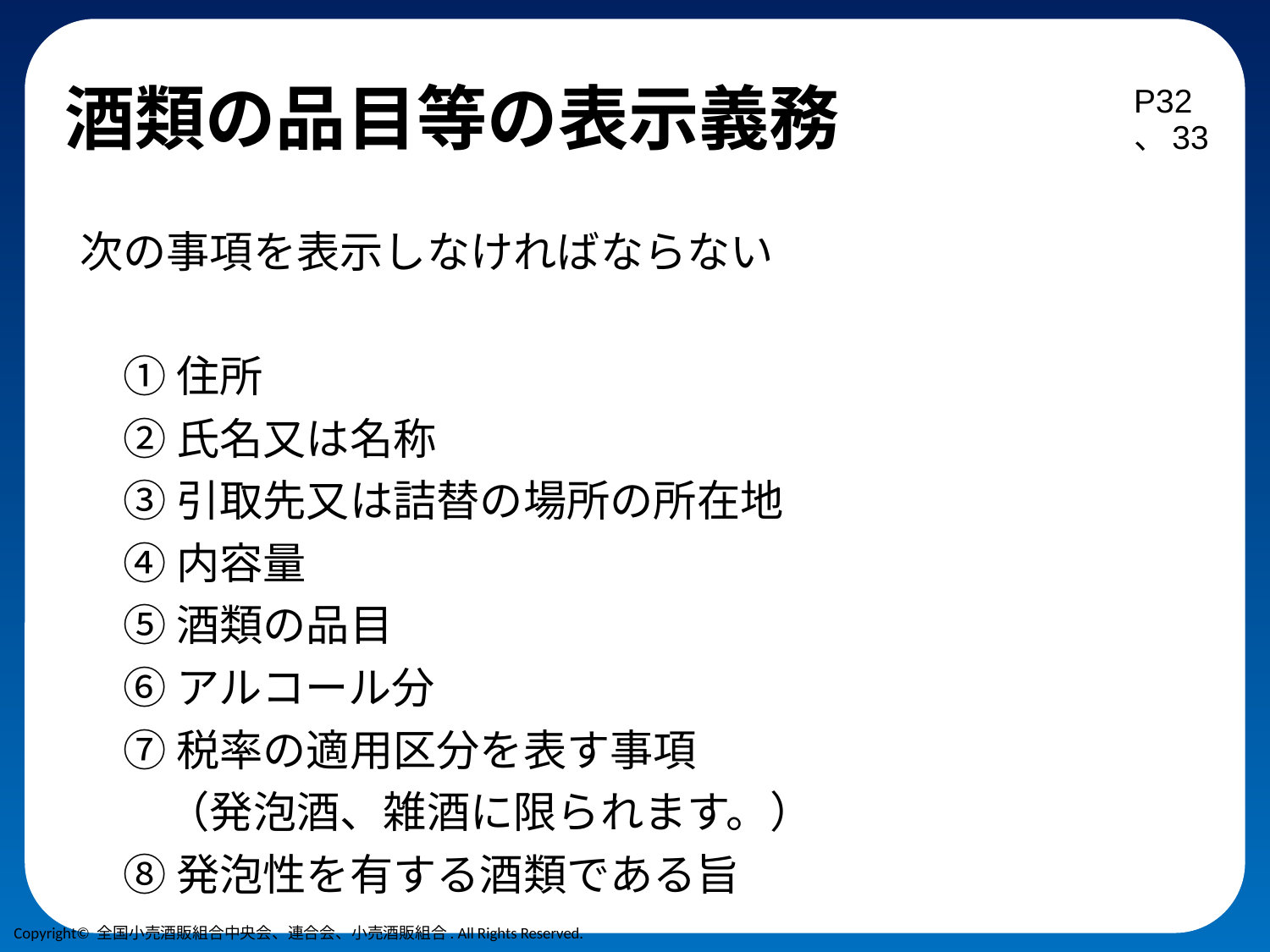

# 酒類の品目等の表示義務
P32、33
次の事項を表示しなければならない

　① 住所
　② 氏名又は名称
　③ 引取先又は詰替の場所の所在地
　④ 内容量
　⑤ 酒類の品目
　⑥ アルコール分
　⑦ 税率の適用区分を表す事項
　　（発泡酒、雑酒に限られます。）
　⑧ 発泡性を有する酒類である旨

Copyright© 全国小売酒販組合中央会、連合会、小売酒販組合. All Rights Reserved.